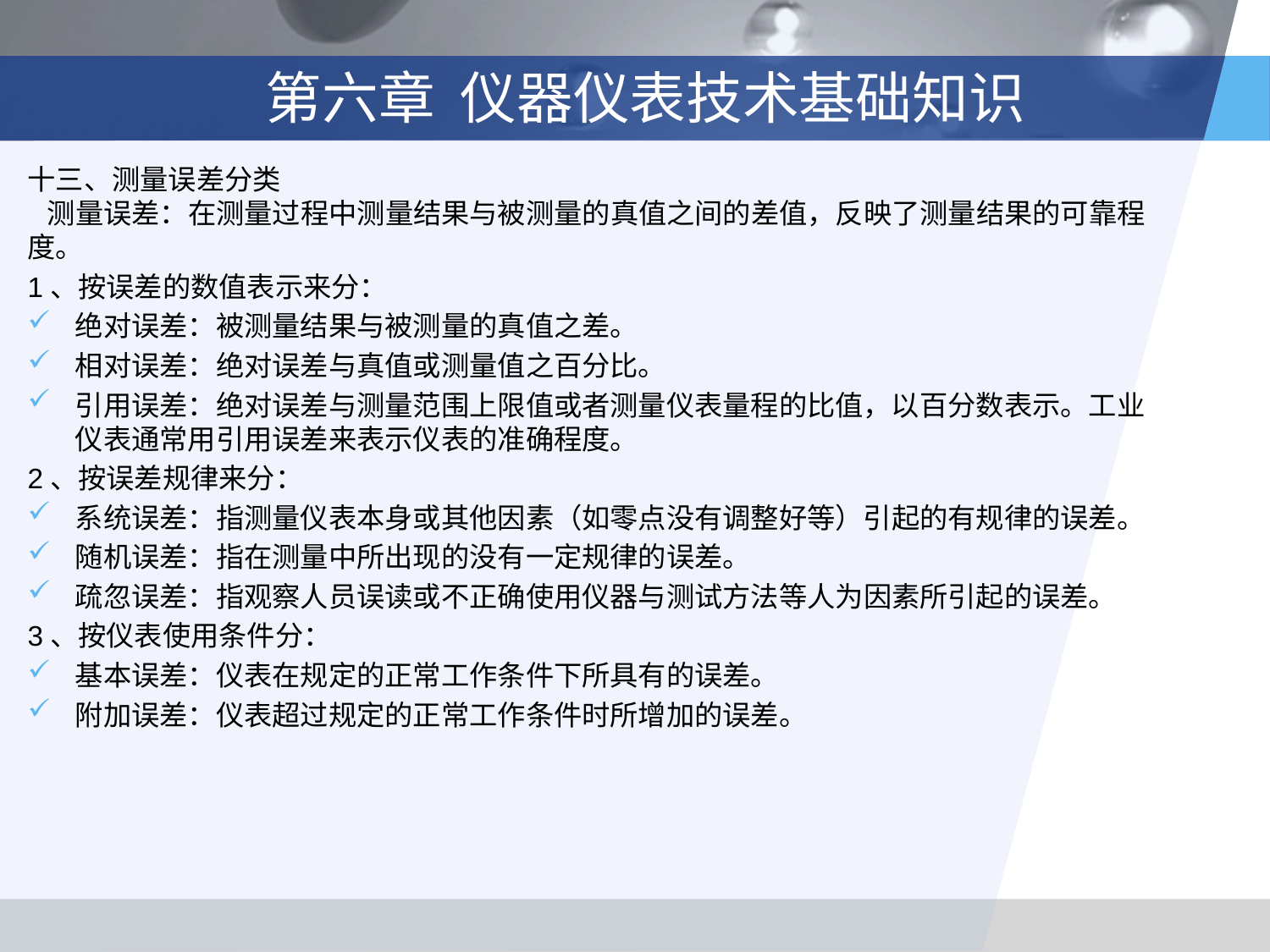

# 第六章  仪器仪表技术基础知识
十三、测量误差分类
  测量误差：在测量过程中测量结果与被测量的真值之间的差值，反映了测量结果的可靠程度。
1、按误差的数值表示来分：
绝对误差：被测量结果与被测量的真值之差。
相对误差：绝对误差与真值或测量值之百分比。
引用误差：绝对误差与测量范围上限值或者测量仪表量程的比值，以百分数表示。工业仪表通常用引用误差来表示仪表的准确程度。
2、按误差规律来分：
系统误差：指测量仪表本身或其他因素（如零点没有调整好等）引起的有规律的误差。
随机误差：指在测量中所出现的没有一定规律的误差。
疏忽误差：指观察人员误读或不正确使用仪器与测试方法等人为因素所引起的误差。
3、按仪表使用条件分：
基本误差：仪表在规定的正常工作条件下所具有的误差。
附加误差：仪表超过规定的正常工作条件时所增加的误差。